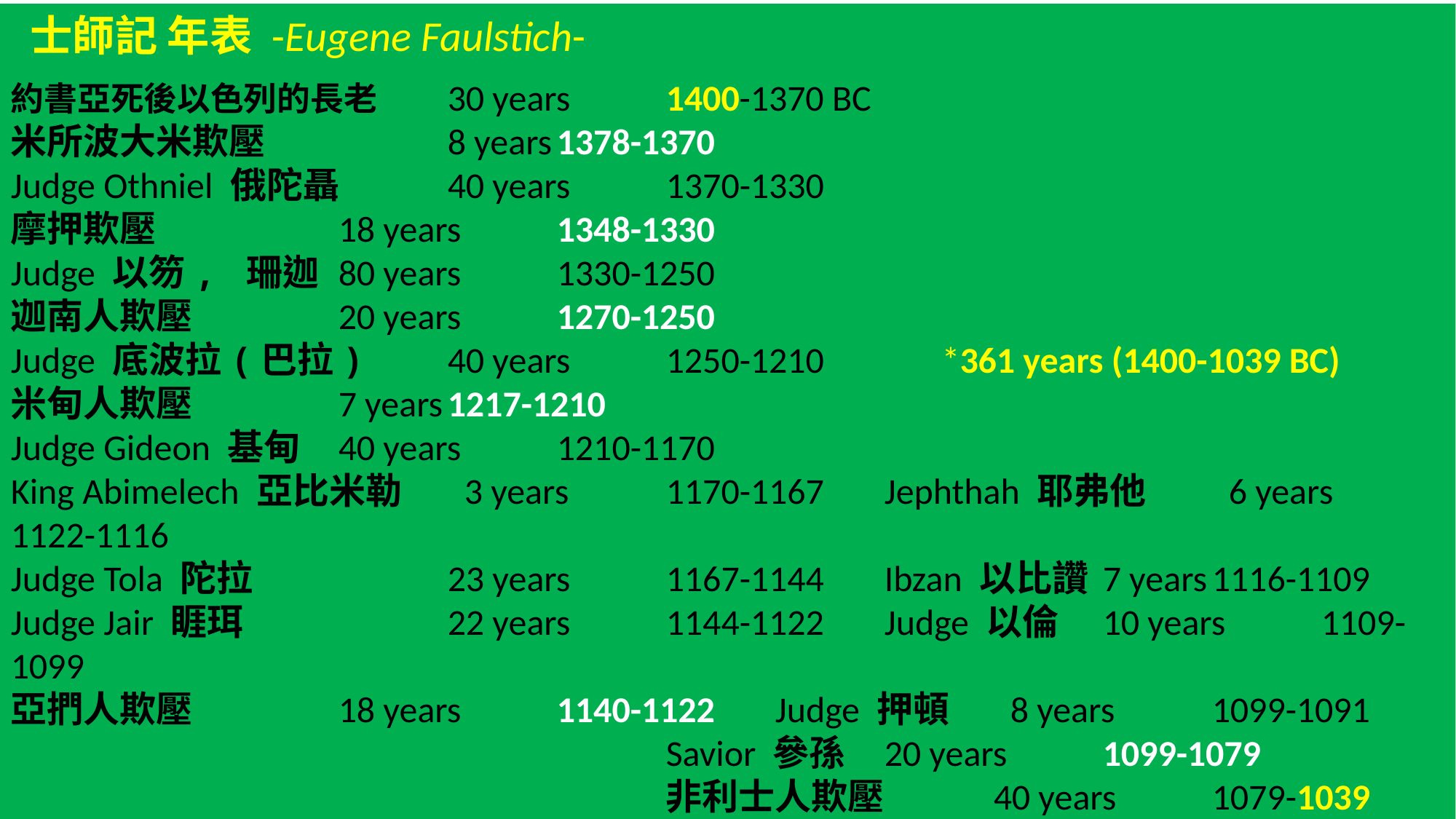

士師記 年表 -Eugene Faulstich-

約書亞死後以色列的長老	30 years	1400-1370 BC
米所波大米欺壓	 	8 years	1378-1370
Judge Othniel 俄陀聶	40 years	1370-1330
摩押欺壓		18 years	1348-1330
Judge 以笏, 珊迦	80 years	1330-1250
迦南人欺壓		20 years	1270-1250
Judge 底波拉(巴拉)	40 years	1250-1210	       *361 years (1400-1039 BC)
米甸人欺壓	 	7 years	1217-1210
Judge Gideon 基甸	40 years	1210-1170
King Abimelech 亞比米勒	 3 years	1170-1167	Jephthah 耶弗他	 6 years	1122-1116
Judge Tola 陀拉		23 years	1167-1144	Ibzan 以比讚 	7 years	1116-1109
Judge Jair 睚珥		22 years	1144-1122	Judge 以倫	10 years	1109-1099
亞捫人欺壓		18 years	1140-1122	Judge 押頓	 8 years	1099-1091
						Savior 參孫	20 years	1099-1079
						非利士人欺壓	40 years	1079-1039